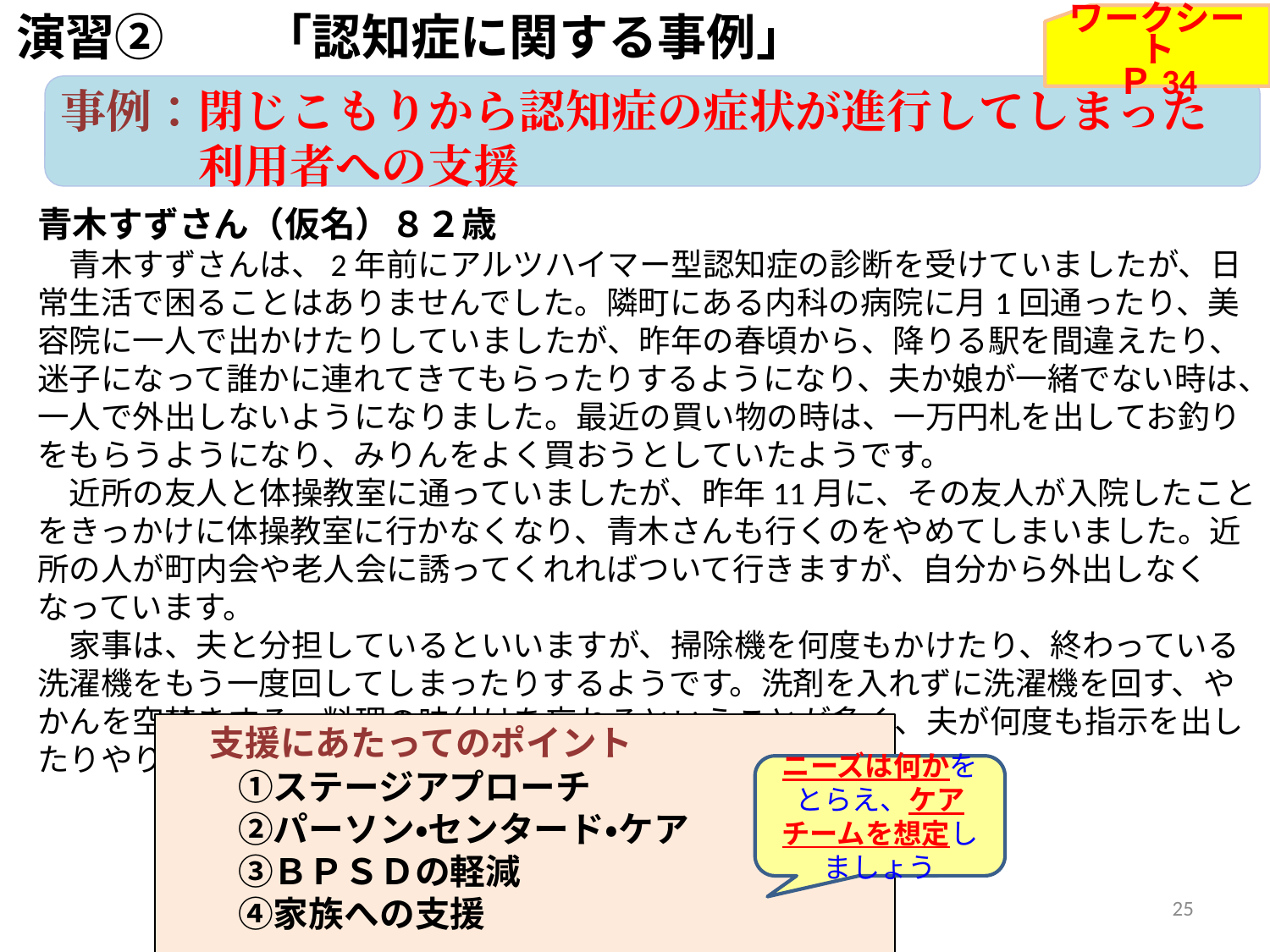

演習②　　「認知症に関する事例」
ワークシート
Ｐ34
事例：閉じこもりから認知症の症状が進行してしまった
　　　利用者への支援

青木すずさん（仮名）８２歳
　青木すずさんは、2年前にアルツハイマー型認知症の診断を受けていましたが、日常生活で困ることはありませんでした。隣町にある内科の病院に月1回通ったり、美容院に一人で出かけたりしていましたが、昨年の春頃から、降りる駅を間違えたり、迷子になって誰かに連れてきてもらったりするようになり、夫か娘が一緒でない時は、一人で外出しないようになりました。最近の買い物の時は、一万円札を出してお釣りをもらうようになり、みりんをよく買おうとしていたようです。
　近所の友人と体操教室に通っていましたが、昨年11月に、その友人が入院したことをきっかけに体操教室に行かなくなり、青木さんも行くのをやめてしまいました。近所の人が町内会や老人会に誘ってくれればついて行きますが、自分から外出しなくなっています。
　家事は、夫と分担しているといいますが、掃除機を何度もかけたり、終わっている洗濯機をもう一度回してしまったりするようです。洗剤を入れずに洗濯機を回す、やかんを空焚きする、料理の味付けを忘れるということが多く、夫が何度も指示を出したりやり直したりしているといいます。

　支援にあたってのポイント
　　①ステージアプローチ
　　②パーソン・センタード・ケア
　　③ＢＰＳＤの軽減
　　④家族への支援

ニーズは何かをとらえ、ケアチームを想定しましょう
25